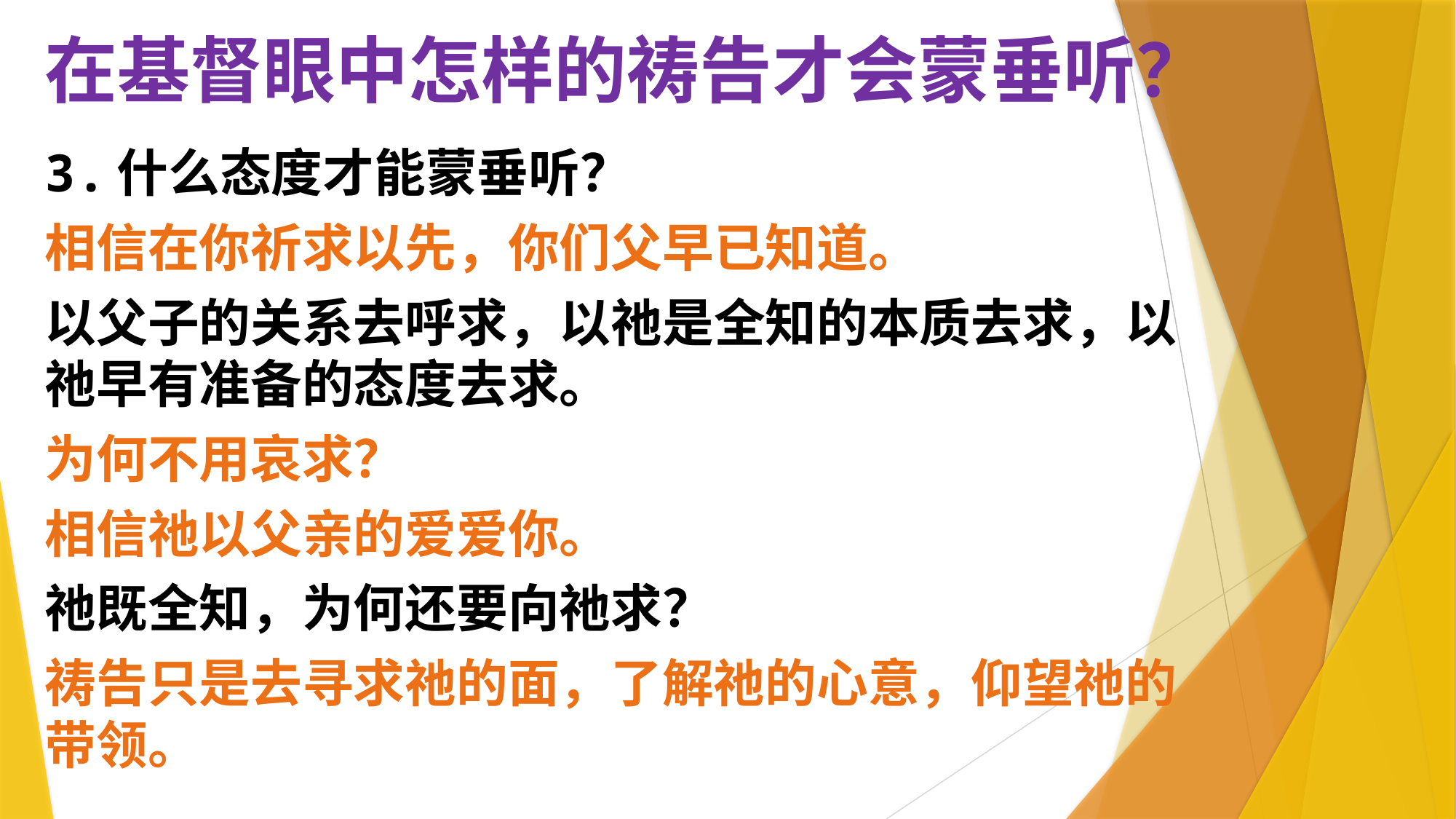

# 在基督眼中怎样的祷告才会蒙垂听？
3.什么态度才能蒙垂听？
相信在你祈求以先，你们父早已知道。
以父子的关系去呼求，以祂是全知的本质去求，以祂早有准备的态度去求。
为何不用哀求？
相信祂以父亲的爱爱你。
祂既全知，为何还要向祂求？
祷告只是去寻求祂的面，了解祂的心意，仰望祂的带领。